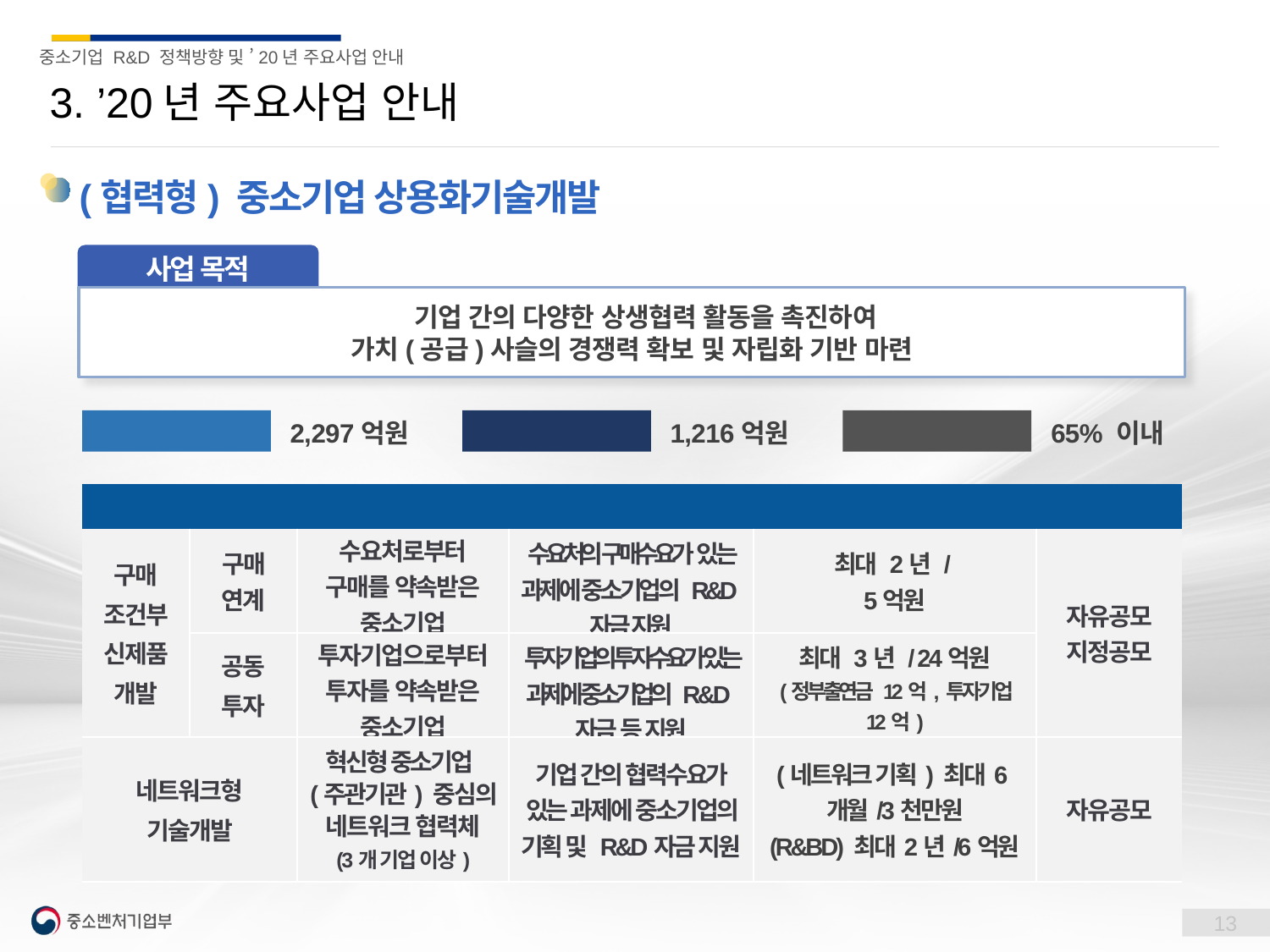

3. ’20년 주요사업 안내
(협력형) 중소기업 상용화기술개발

사업 목적
   기업 간의 다양한 상생협력 활동을 촉진하여
가치(공급)사슬의 경쟁력 확보 및 자립화 기반 마련
2,297억원
1,216억원
65% 이내
총 예산
20년 신규 예산
정부출연금
| 내역사업명 |  | 지원 대상 | 지원 내용 | 지원 한도 | 비 고 |
| --- | --- | --- | --- | --- | --- |
| 구매 조건부 신제품 개발 | 구매 연계 | 수요처로부터 구매를 약속받은 중소기업 | 수요처의 구매수요가 있는 과제에 중소기업의 R&D자금 지원 | 최대 2년 / 5억원 | 자유공모 지정공모 |
|  | 공동 투자 | 투자기업으로부터 투자를 약속받은 중소기업 | 투자기업의 투자수요가 있는 과제에 중소기업의 R&D자금 등 지원 | 최대 3년 / 24억원 (정부출연금 12억, 투자기업 12억) |  |
| 네트워크형 기술개발 |  | 혁신형 중소기업(주관기관) 중심의 네트워크 협력체 (3개 기업 이상) | 기업 간의 협력수요가 있는 과제에 중소기업의 기획 및 R&D자금 지원 | (네트워크 기획) 최대6개월/3천만원 (R&BD) 최대2년/6억원 | 자유공모 |
13